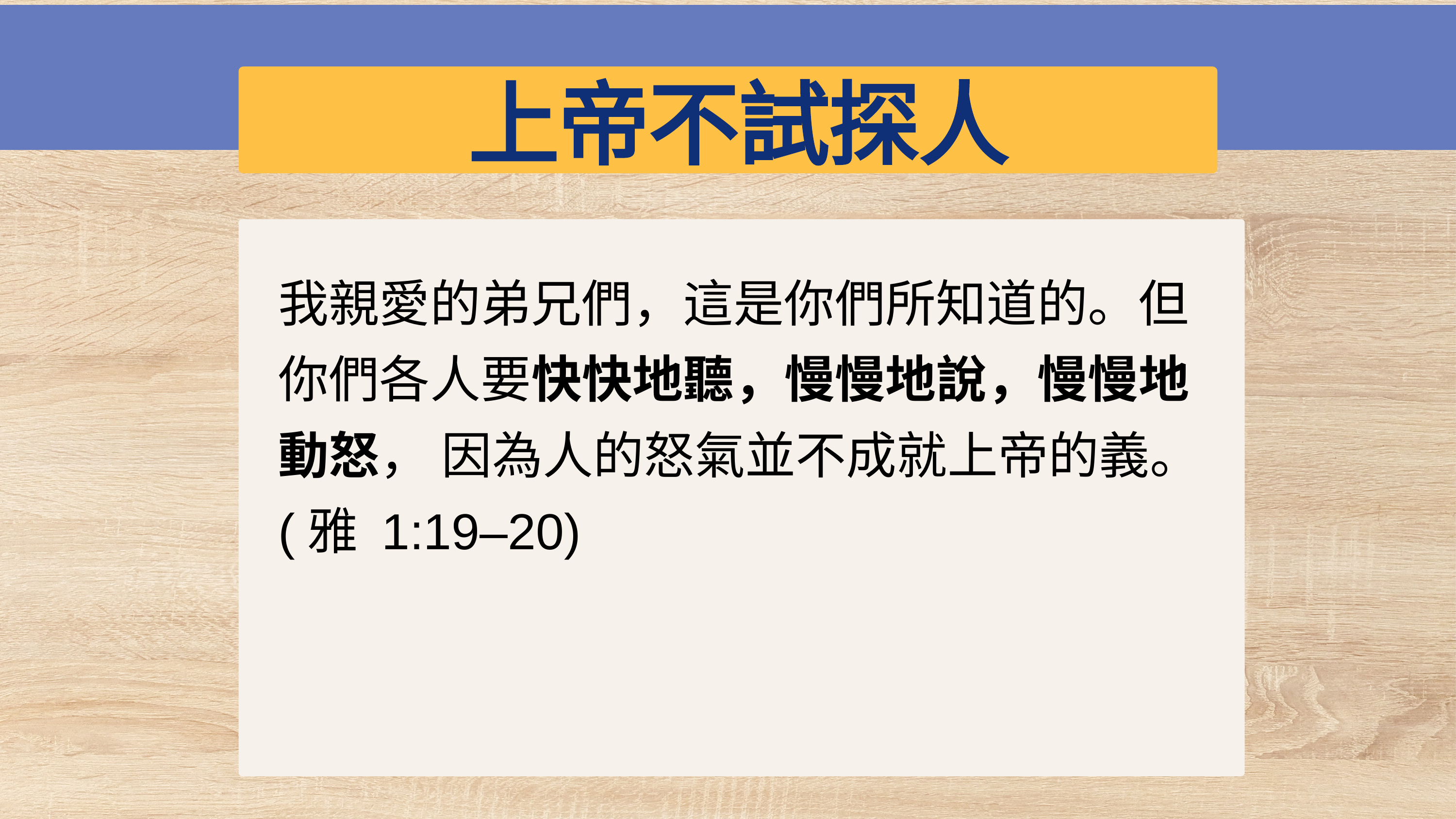

上帝不試探人

我親愛的弟兄們，這是你們所知道的。但你們各人要快快地聽，慢慢地說，慢慢地動怒， 因為人的怒氣並不成就上帝的義。
(雅 1:19–20)